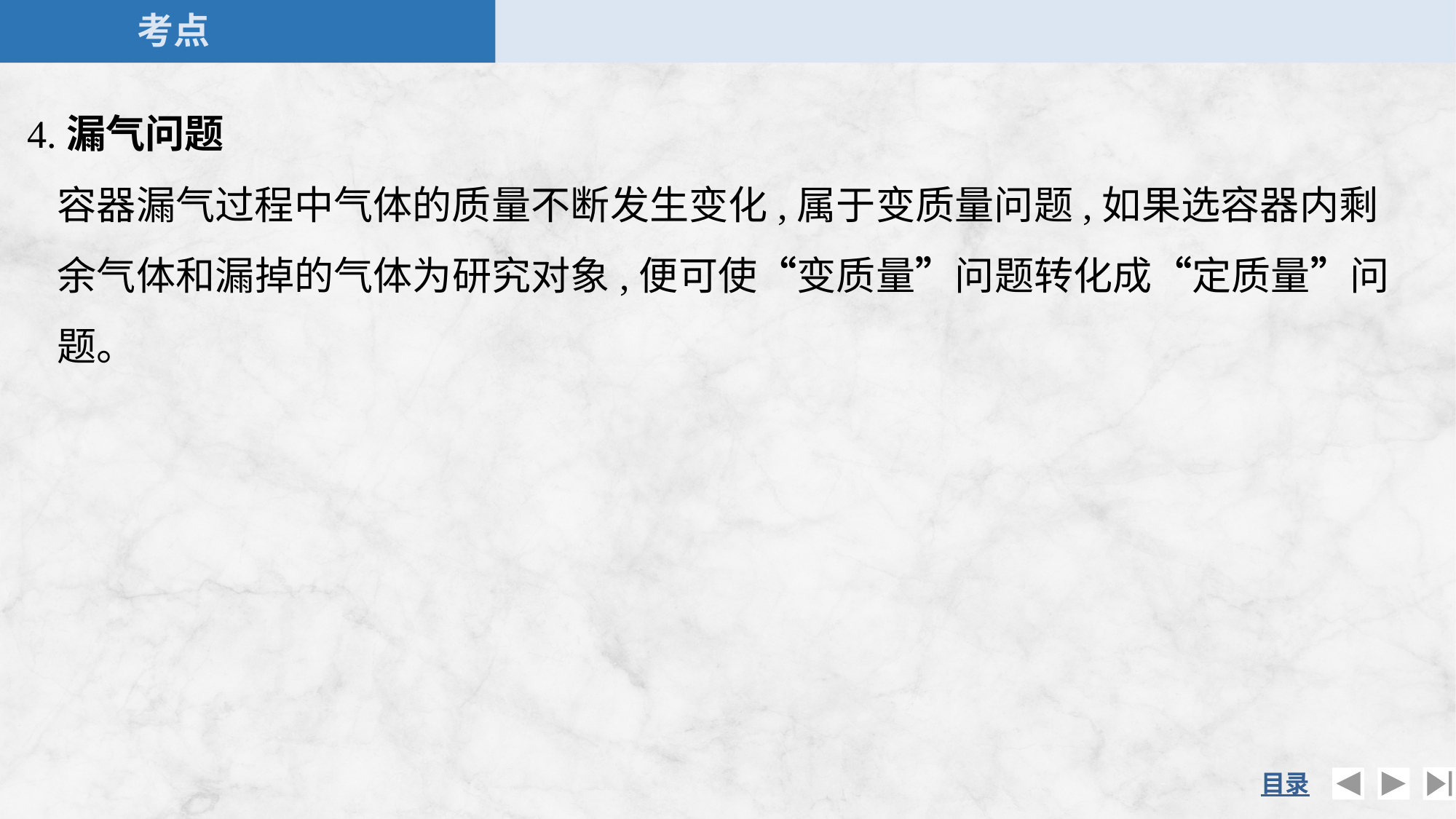

4.漏气问题
	容器漏气过程中气体的质量不断发生变化,属于变质量问题,如果选容器内剩余气体和漏掉的气体为研究对象,便可使“变质量”问题转化成“定质量”问题。